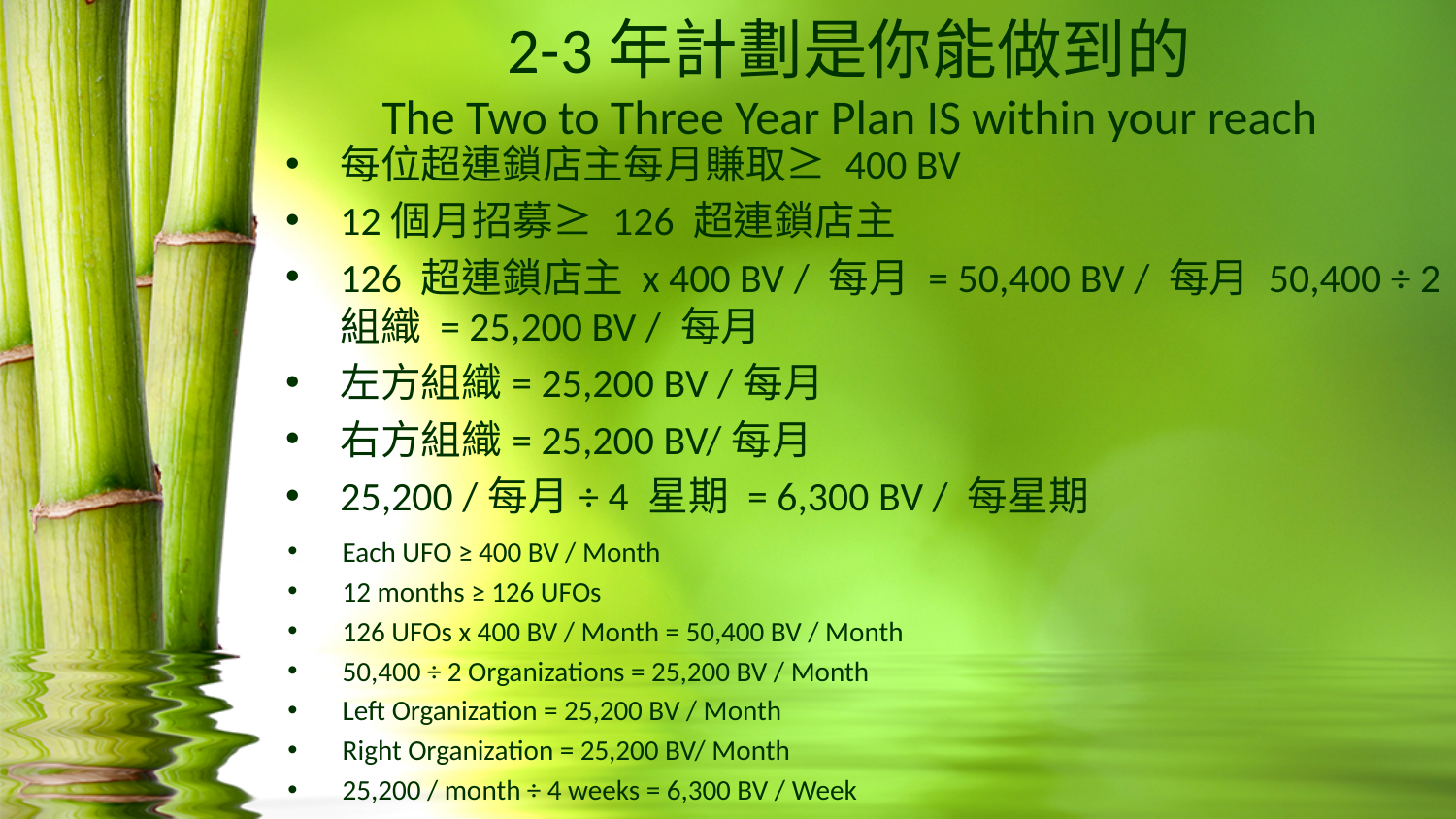

# 2-3年計劃是你能做到的 The Two to Three Year Plan IS within your reach
每位超連鎖店主每月賺取≥ 400 BV
12個月招募≥ 126 超連鎖店主
126 超連鎖店主 x 400 BV / 每月 = 50,400 BV / 每月 50,400 ÷ 2 組織 = 25,200 BV / 每月
左方組織= 25,200 BV /每月
右方組織= 25,200 BV/每月
25,200 /每月÷ 4 星期 = 6,300 BV / 每星期
Each UFO ≥ 400 BV / Month
12 months ≥ 126 UFOs
126 UFOs x 400 BV / Month = 50,400 BV / Month
50,400 ÷ 2 Organizations = 25,200 BV / Month
Left Organization = 25,200 BV / Month
Right Organization = 25,200 BV/ Month
25,200 / month ÷ 4 weeks = 6,300 BV / Week